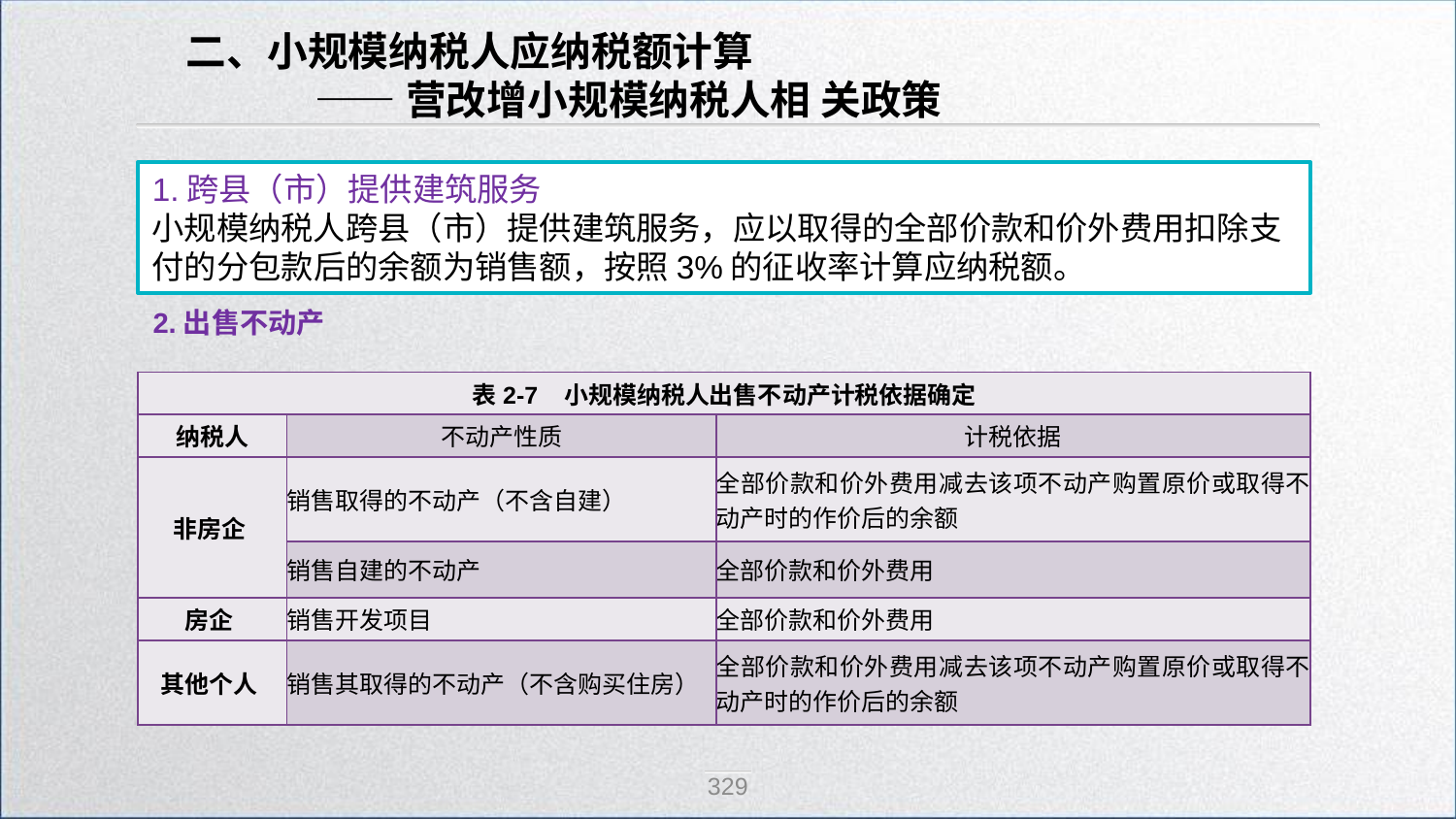

二、小规模纳税人应纳税额计算
              ——营改增小规模纳税人相 关政策
1.跨县（市）提供建筑服务
小规模纳税人跨县（市）提供建筑服务，应以取得的全部价款和价外费用扣除支付的分包款后的余额为销售额，按照3%的征收率计算应纳税额。
2.出售不动产
| 表2-7 小规模纳税人出售不动产计税依据确定 |  |  |
| --- | --- | --- |
| 纳税人 | 不动产性质 | 计税依据 |
| 非房企 | 销售取得的不动产（不含自建） | 全部价款和价外费用减去该项不动产购置原价或取得不动产时的作价后的余额 |
|  | 销售自建的不动产 | 全部价款和价外费用 |
| 房企 | 销售开发项目 | 全部价款和价外费用 |
| 其他个人 | 销售其取得的不动产（不含购买住房） | 全部价款和价外费用减去该项不动产购置原价或取得不动产时的作价后的余额 |
329